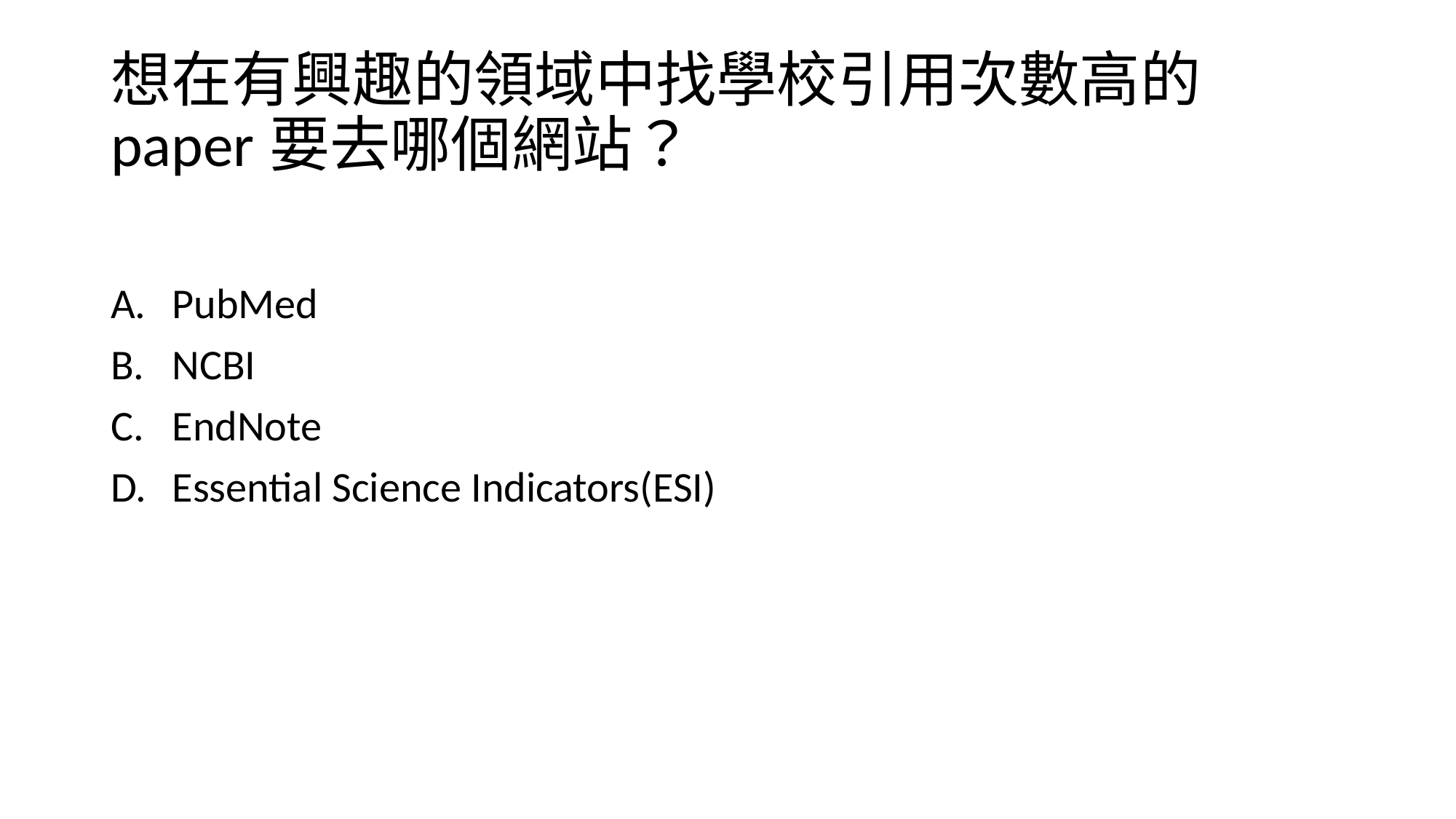

想在有興趣的領域中找學校引用次數高的paper要去哪個網站？

PubMed
NCBI
EndNote
Essential Science Indicators(ESI)